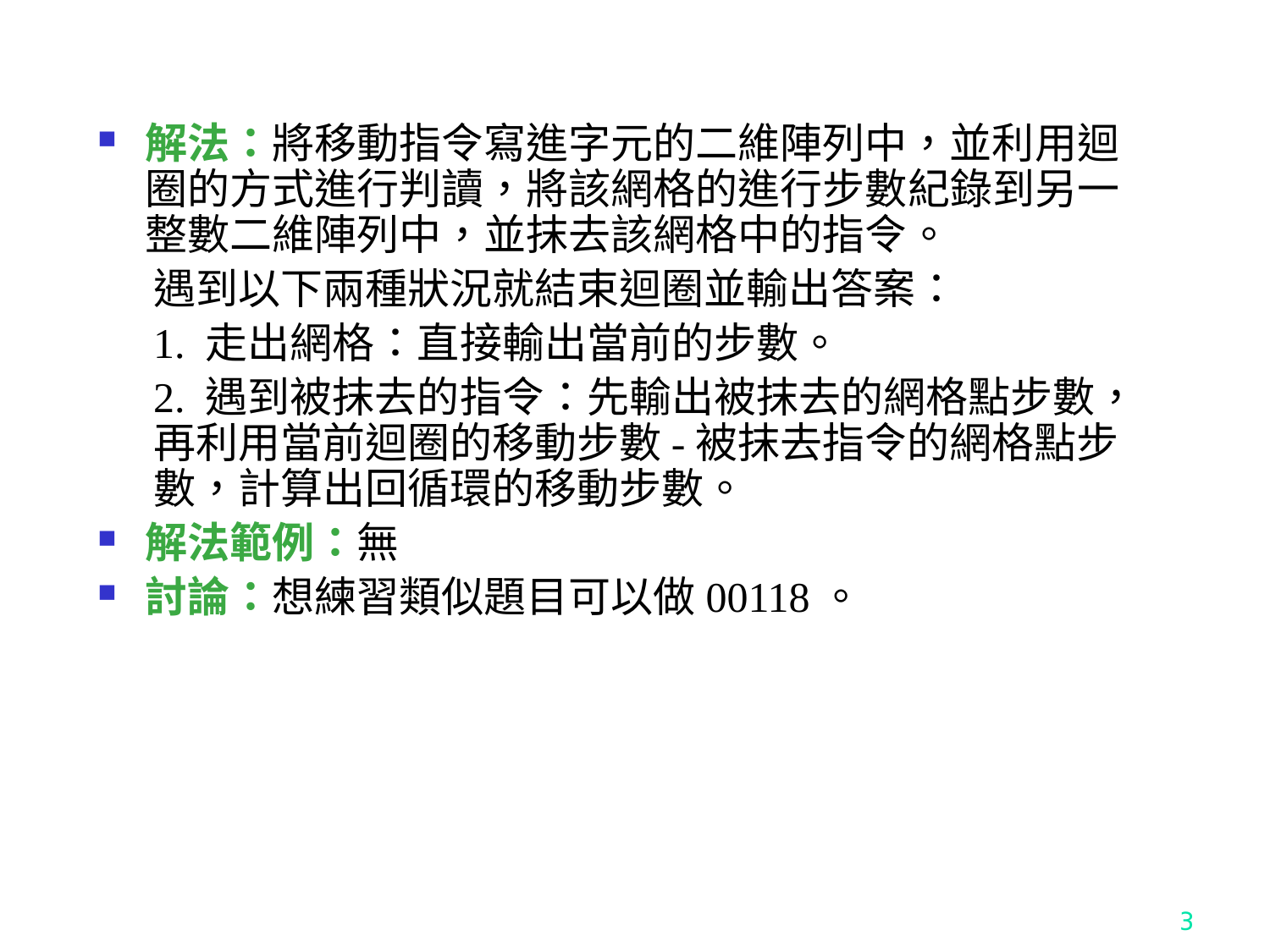

解法：將移動指令寫進字元的二維陣列中，並利用迴圈的方式進行判讀，將該網格的進行步數紀錄到另一整數二維陣列中，並抹去該網格中的指令。
遇到以下兩種狀況就結束迴圈並輸出答案：
1. 走出網格：直接輸出當前的步數。
2. 遇到被抹去的指令：先輸出被抹去的網格點步數，再利用當前迴圈的移動步數-被抹去指令的網格點步數，計算出回循環的移動步數。
解法範例：無
討論：想練習類似題目可以做00118。
3